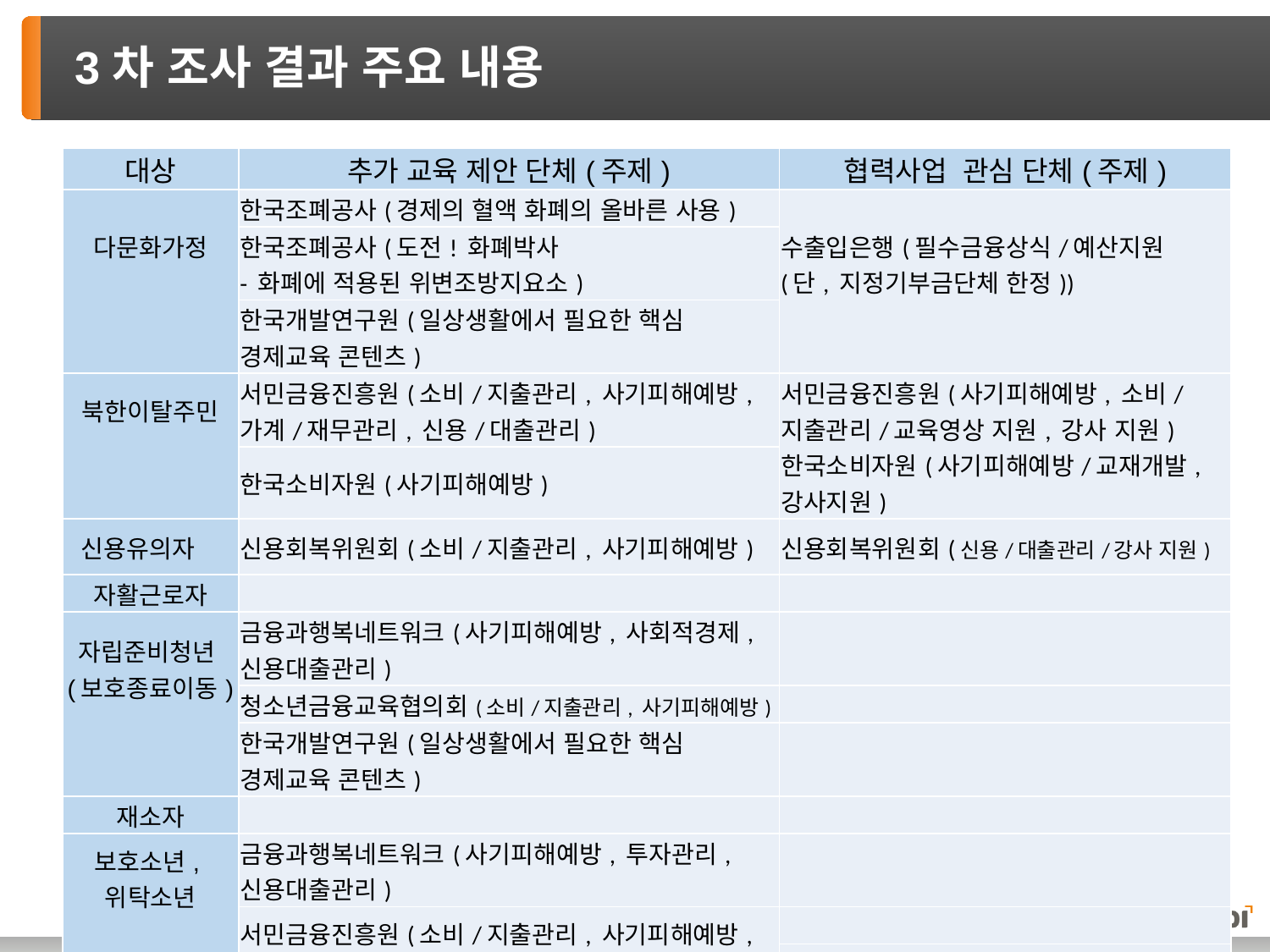

# 3차 조사 결과 주요 내용
| 대상 | 추가 교육 제안 단체(주제) | 협력사업 관심 단체(주제) |
| --- | --- | --- |
| 다문화가정 | 한국조폐공사(경제의 혈액 화폐의 올바른 사용) | 수출입은행(필수금융상식/예산지원 (단, 지정기부금단체 한정)) |
|  | 한국조폐공사(도전! 화폐박사 - 화폐에 적용된 위변조방지요소) |  |
|  | 한국개발연구원(일상생활에서 필요한 핵심 경제교육 콘텐츠) |  |
| 북한이탈주민 | 서민금융진흥원(소비/지출관리, 사기피해예방, 가계/재무관리, 신용/대출관리) | 서민금융진흥원(사기피해예방, 소비/지출관리/교육영상 지원, 강사 지원) 한국소비자원(사기피해예방/교재개발, 강사지원) |
|  | 한국소비자원(사기피해예방) |  |
| 신용유의자 | 신용회복위원회(소비/지출관리, 사기피해예방) | 신용회복위원회(신용/대출관리/강사 지원) |
| 자활근로자 |  |  |
| 자립준비청년(보호종료이동) | 금융과행복네트워크(사기피해예방, 사회적경제, 신용대출관리) |  |
|  | 청소년금융교육협의회(소비/지출관리, 사기피해예방) |  |
|  | 한국개발연구원(일상생활에서 필요한 핵심 경제교육 콘텐츠) |  |
| 재소자 |  |  |
| 보호소년, 위탁소년 | 금융과행복네트워크(사기피해예방, 투자관리, 신용대출관리) |  |
|  | 서민금융진흥원(소비/지출관리, 사기피해예방, 신용/대출관리) |  |
|  |  |  |